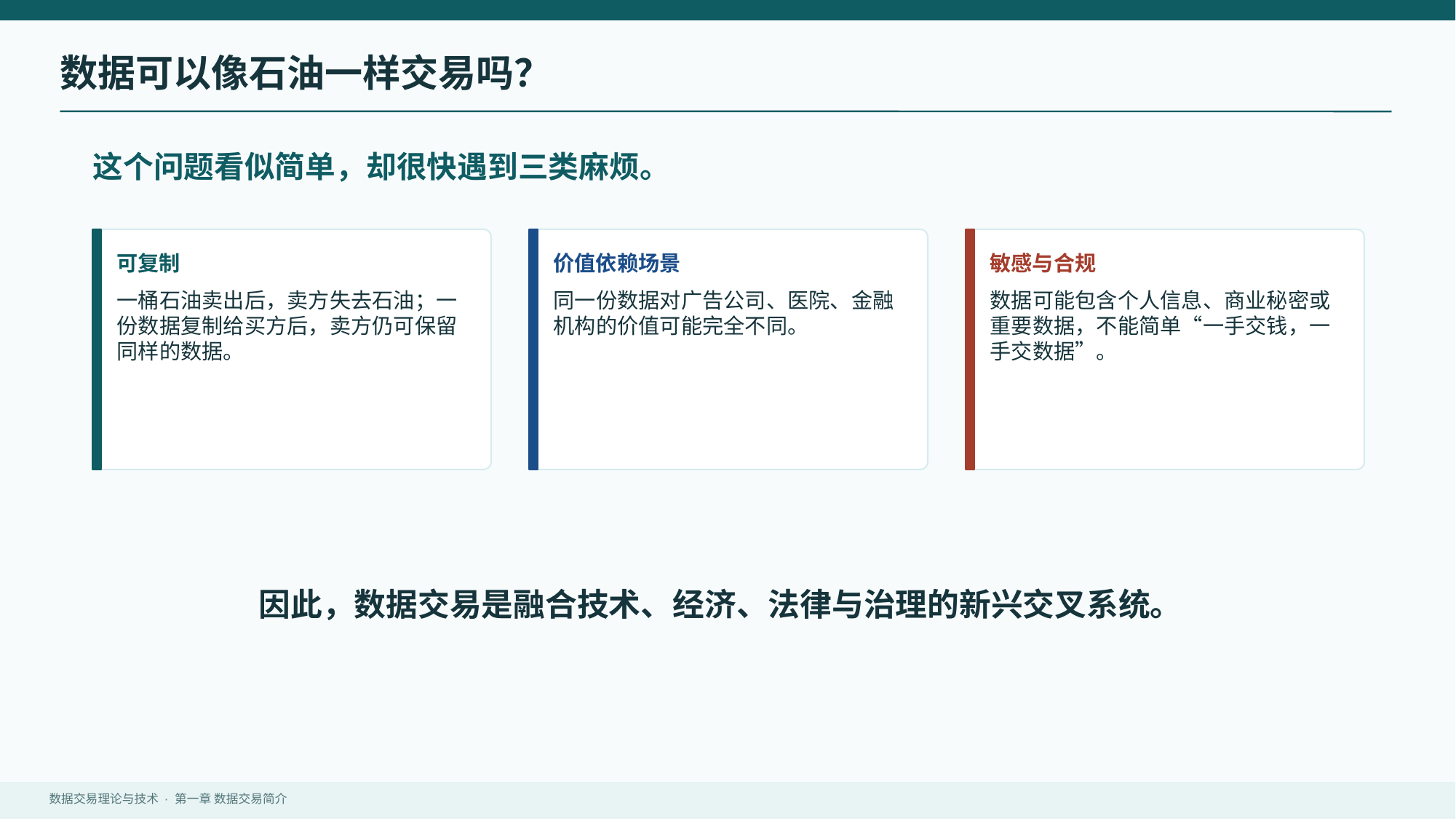

数据可以像石油一样交易吗？

这个问题看似简单，却很快遇到三类麻烦。

可复制
价值依赖场景
敏感与合规
一桶石油卖出后，卖方失去石油；一份数据复制给买方后，卖方仍可保留同样的数据。
同一份数据对广告公司、医院、金融机构的价值可能完全不同。
数据可能包含个人信息、商业秘密或重要数据，不能简单“一手交钱，一手交数据”。
因此，数据交易是融合技术、经济、法律与治理的新兴交叉系统。
7